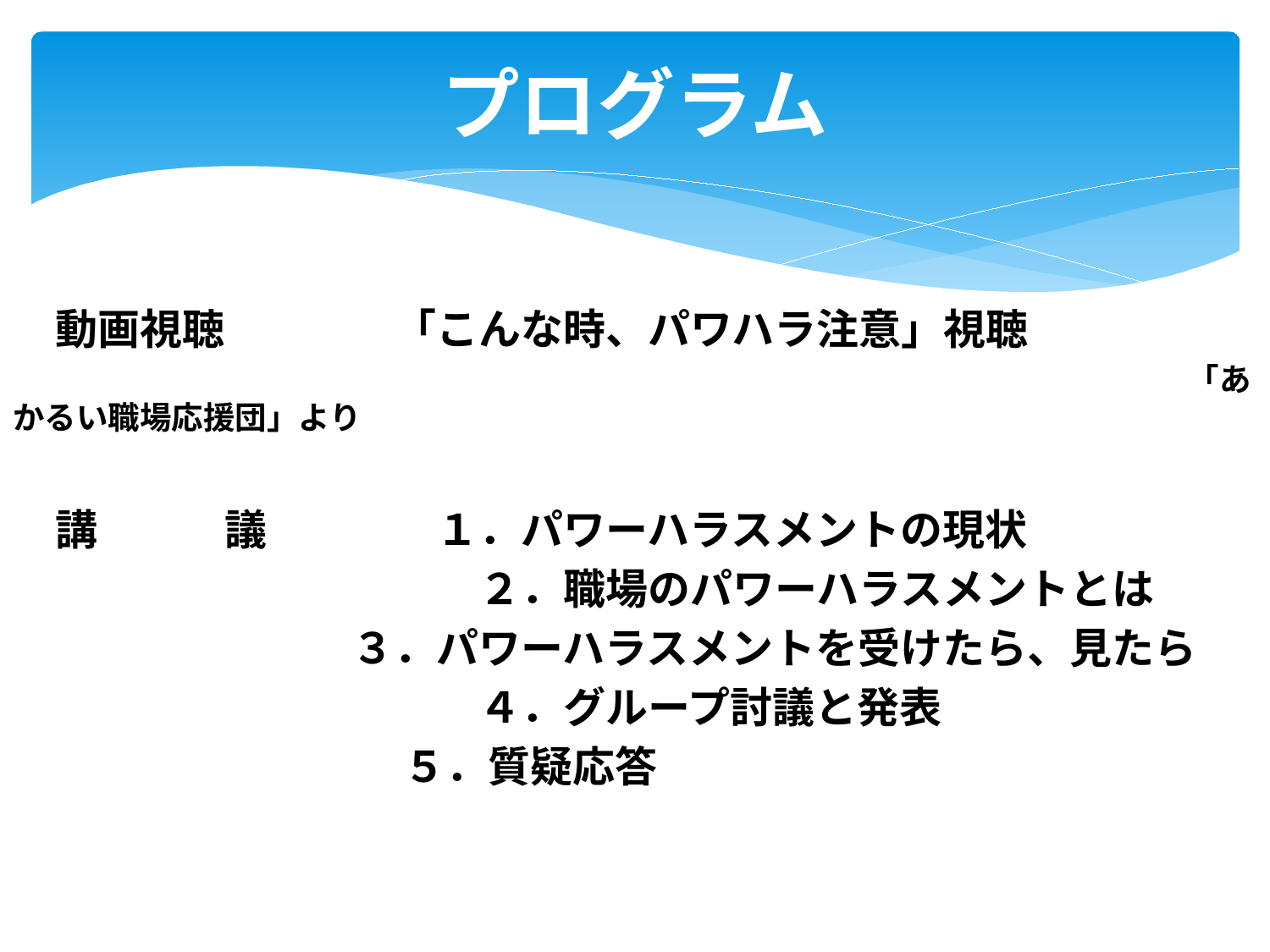

# プログラム
　動画視聴　　　　「こんな時、パワハラ注意」視聴
　　　　　　　　　　　　　　　　　　　　　　　　　　　　　　　　　　　　　「あかるい職場応援団」より

　講　　　議　　　　１．パワーハラスメントの現状
　　　　　　　　　　　２．職場のパワーハラスメントとは
		　　３．パワーハラスメントを受けたら、見たら
　　　　　　　　　　　４．グループ討議と発表
	　　　　　　 ５．質疑応答